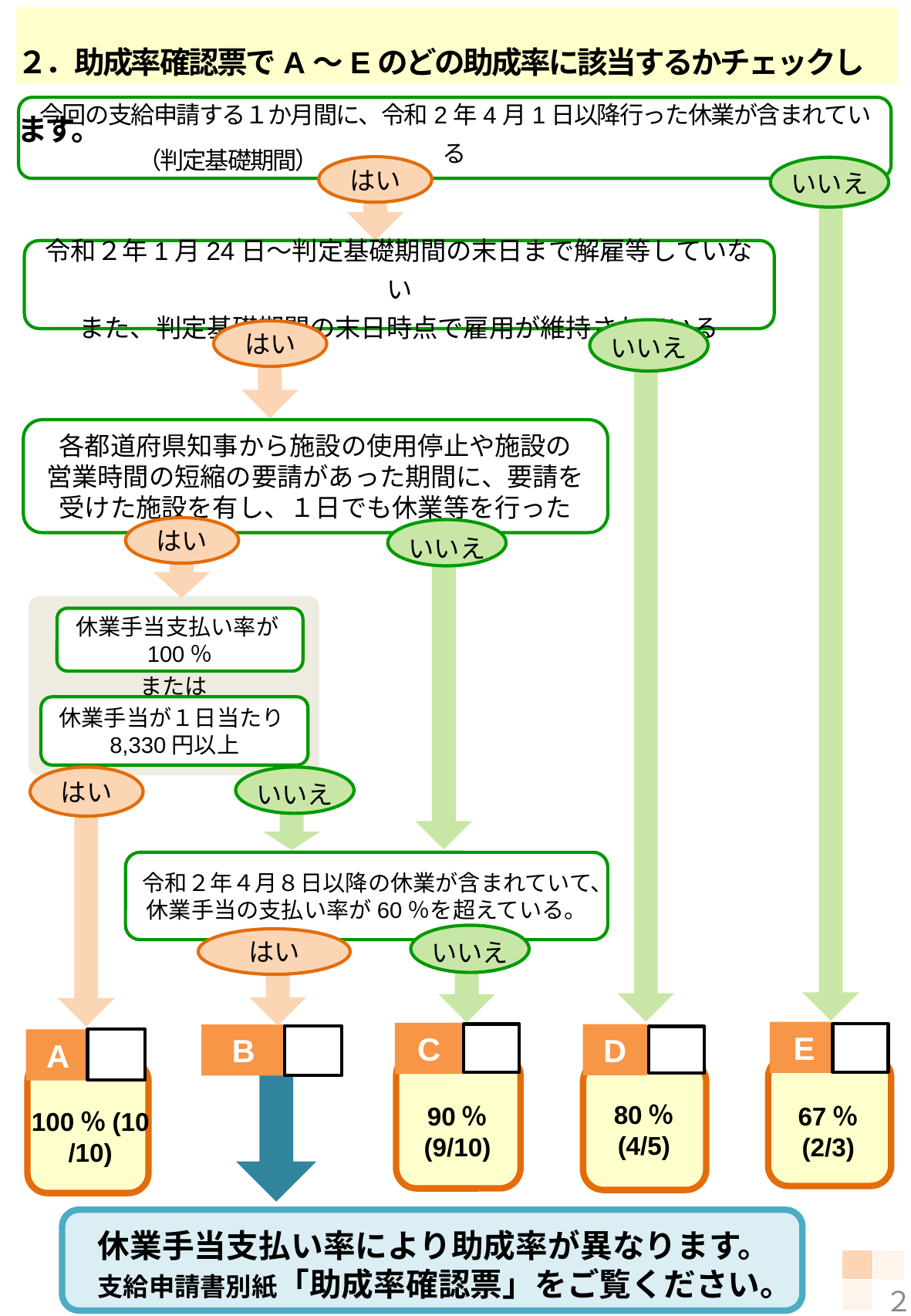

２．助成率確認票でA～Eのどの助成率に該当するかチェックします。

今回の支給申請する１か月間に、令和2年4月1日以降行った休業が含まれている
（判定基礎期間）
はい

いいえ

令和２年1月24日～判定基礎期間の末日まで解雇等していない
また、判定基礎期間の末日時点で雇用が維持されている

いいえ

はい

各都道府県知事から施設の使用停止や施設の
営業時間の短縮の要請があった期間に、要請を
受けた施設を有し、１日でも休業等を行った
はい

いいえ

休業手当支払い率が100％
または
休業手当が１日当たり8,330円以上

いいえ

はい

令和２年４月８日以降の休業が含まれていて、
休業手当の支払い率が60％を超えている。

いいえ

はい

E
A

67％
(2/3)
C
A

90％
(9/10)
D
A

80％
(4/5)
B
A

A
A

100％(10/10)

休業手当支払い率により助成率が異なります。
支給申請書別紙「助成率確認票」をご覧ください。

２